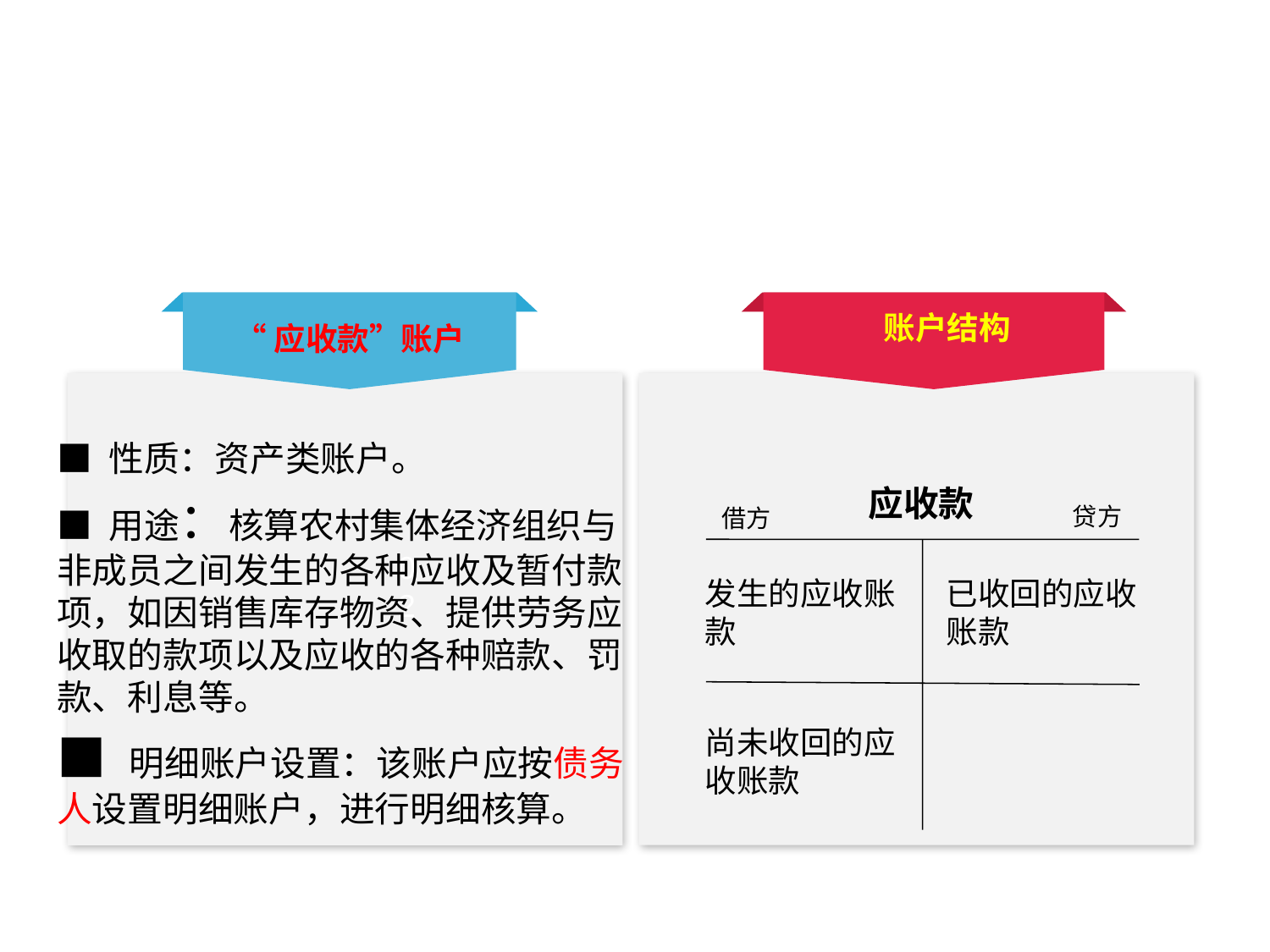

账户结构
“应收款”账户

■ 性质：资产类账户。
■ 用途：核算农村集体经济组织与非成员之间发生的各种应收及暂付款项，如因销售库存物资、提供劳务应收取的款项以及应收的各种赔款、罚款、利息等。
■ 明细账户设置：该账户应按债务人设置明细账户，进行明细核算。

应收款
贷方
借方

发生的应收账款
已收回的应收账款

尚未收回的应收账款
04
02
06
05